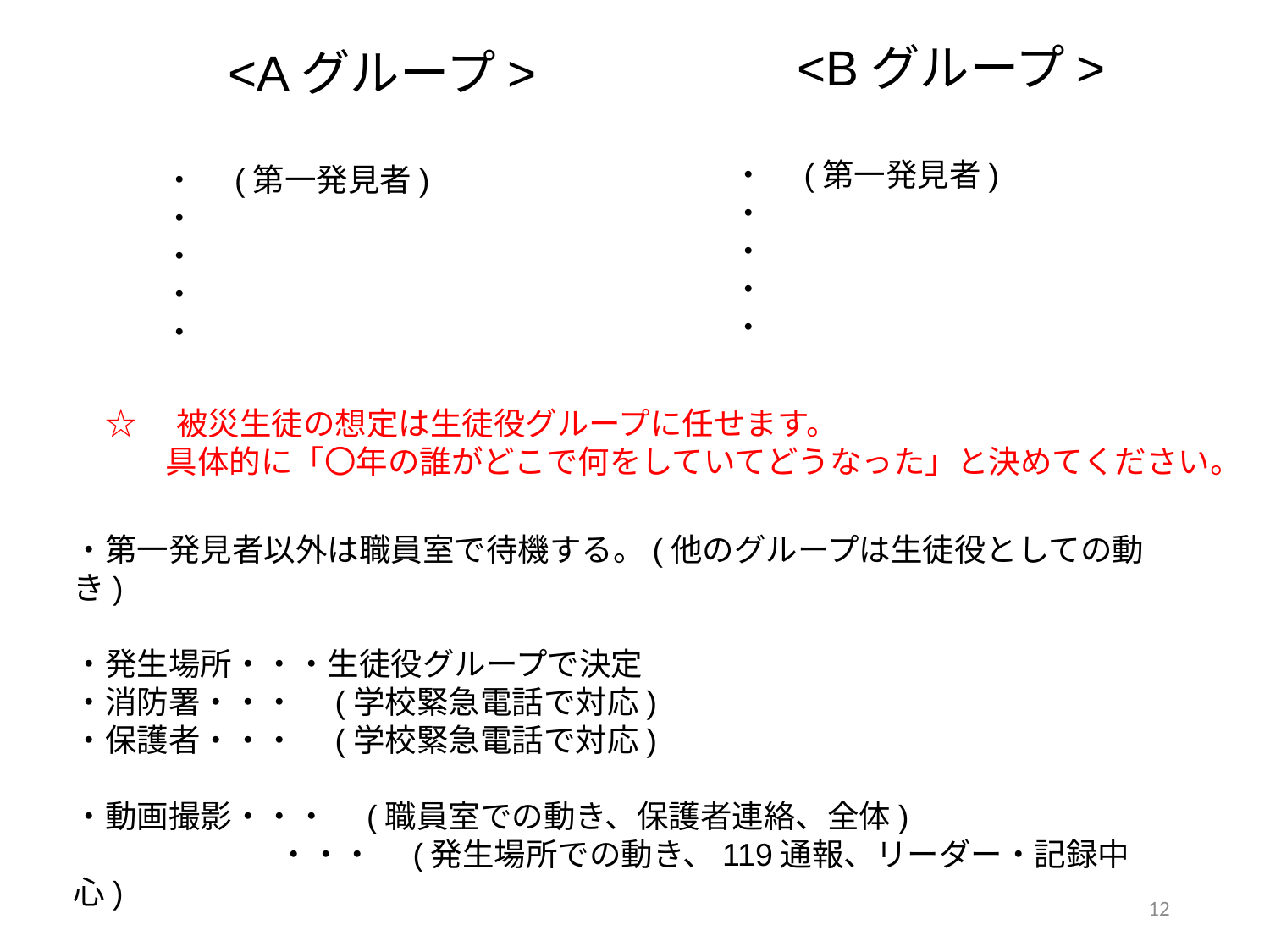

<Bグループ>

・　(第一発見者)
・
・
・
・
<Aグループ>

・　(第一発見者)
・
・
・
・
☆　被災生徒の想定は生徒役グループに任せます。
 　  具体的に「〇年の誰がどこで何をしていてどうなった」と決めてください。
・第一発見者以外は職員室で待機する。(他のグループは生徒役としての動き)

・発生場所・・・生徒役グループで決定
・消防署・・・　(学校緊急電話で対応)
・保護者・・・　(学校緊急電話で対応)

・動画撮影・・・　(職員室での動き、保護者連絡、全体)
　　　　　  　・・・　(発生場所での動き、119通報、リーダー・記録中心)

12